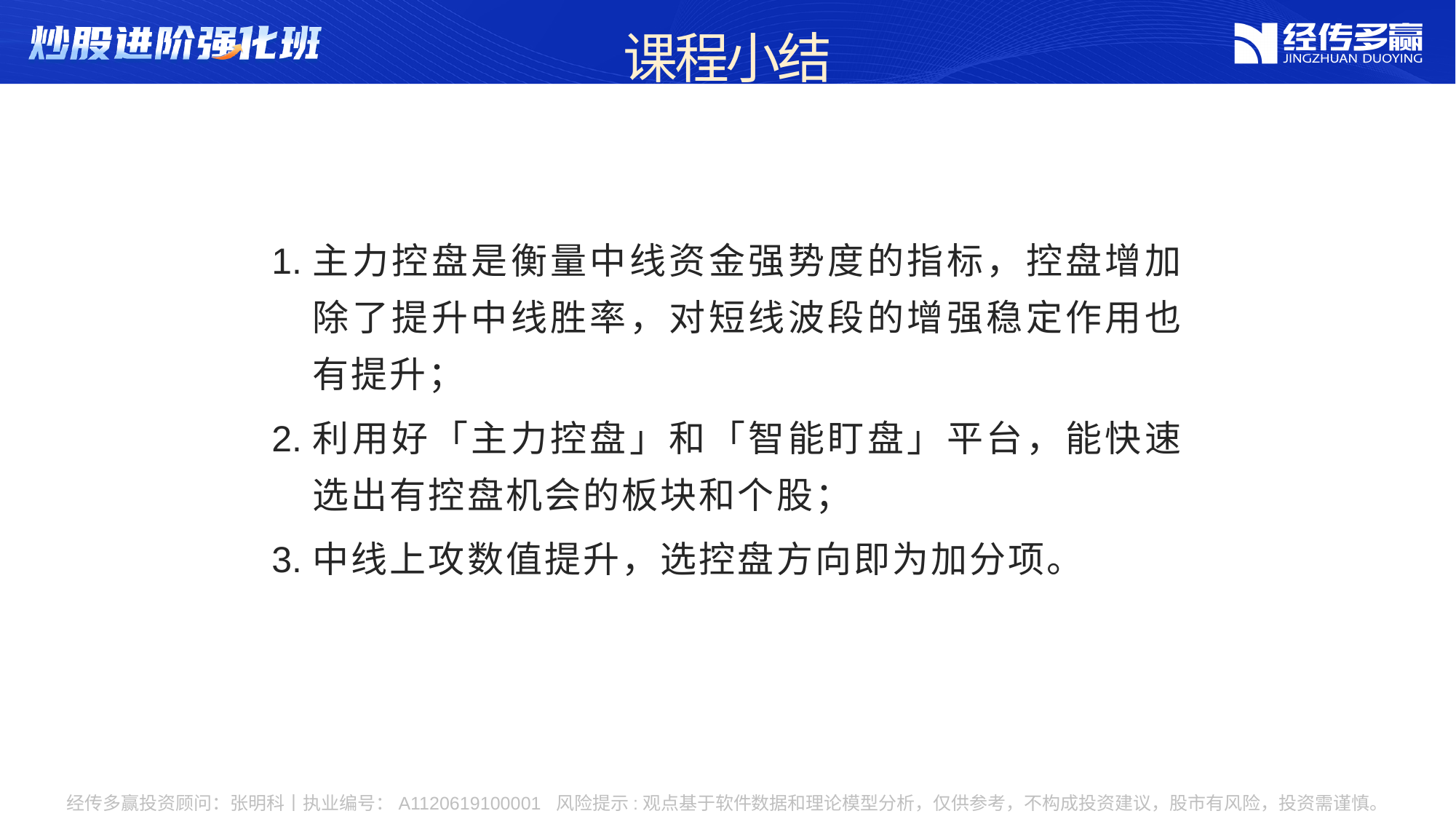

课程小结
主力控盘是衡量中线资金强势度的指标，控盘增加除了提升中线胜率，对短线波段的增强稳定作用也有提升；
利用好「主力控盘」和「智能盯盘」平台，能快速选出有控盘机会的板块和个股；
中线上攻数值提升，选控盘方向即为加分项。